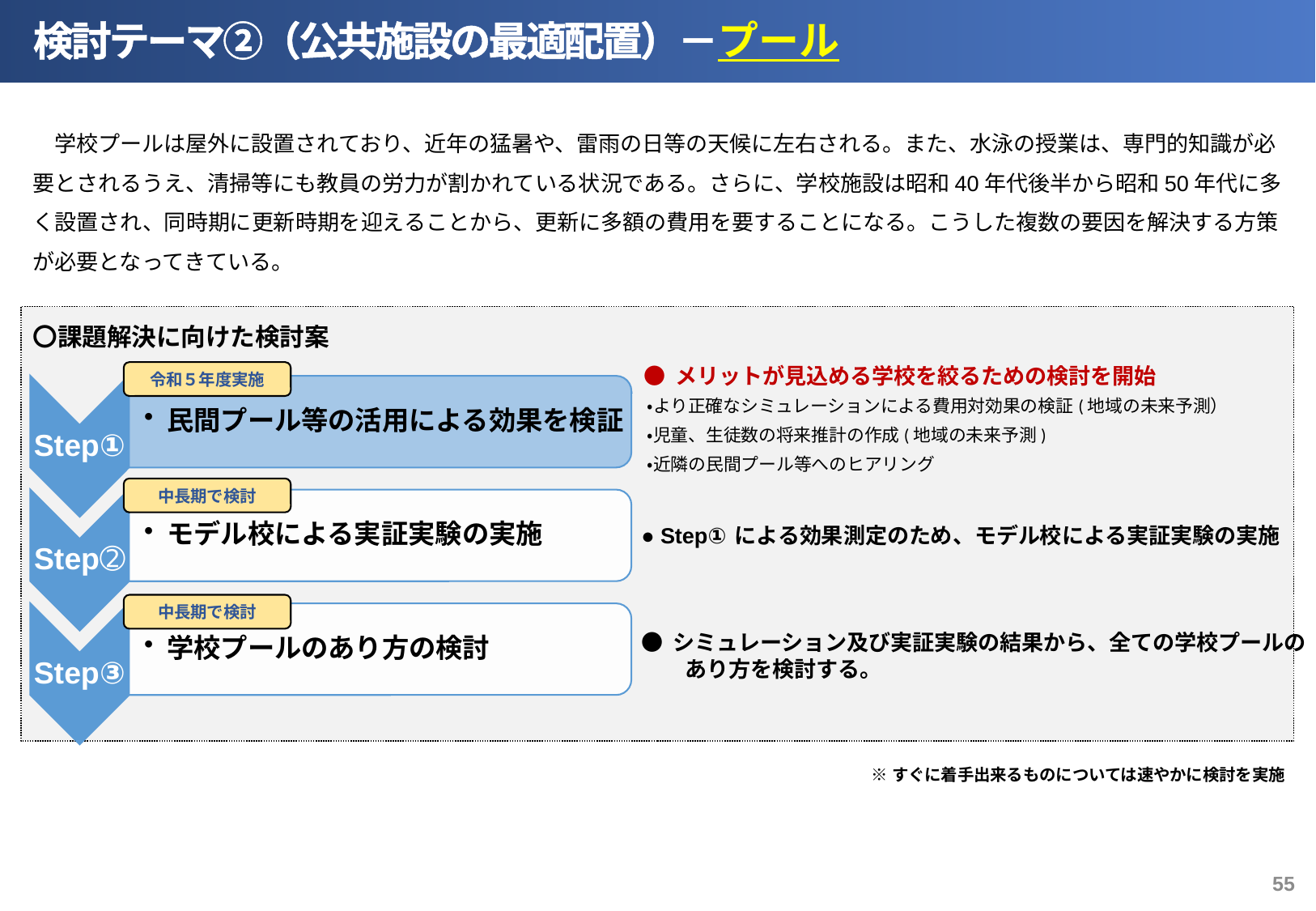

検討テーマ②（公共施設の最適配置）－プール
　学校プールは屋外に設置されており、近年の猛暑や、雷雨の日等の天候に左右される。また、水泳の授業は、専門的知識が必要とされるうえ、清掃等にも教員の労力が割かれている状況である。さらに、学校施設は昭和40年代後半から昭和50年代に多く設置され、同時期に更新時期を迎えることから、更新に多額の費用を要することになる。こうした複数の要因を解決する方策が必要となってきている。
〇課題解決に向けた検討案

● メリットが見込める学校を絞るための検討を開始
令和５年度実施
Step①
民間プール等の活用による効果を検証
Step➁
モデル校による実証実験の実施
Step③
学校プールのあり方の検討
・より正確なシミュレーションによる費用対効果の検証(地域の未来予測）
・児童、生徒数の将来推計の作成(地域の未来予測)
・近隣の民間プール等へのヒアリング
中長期で検討
● Step①による効果測定のため、モデル校による実証実験の実施
中長期で検討
● シミュレーション及び実証実験の結果から、全ての学校プールの
　　あり方を検討する。
※すぐに着手出来るものについては速やかに検討を実施
55